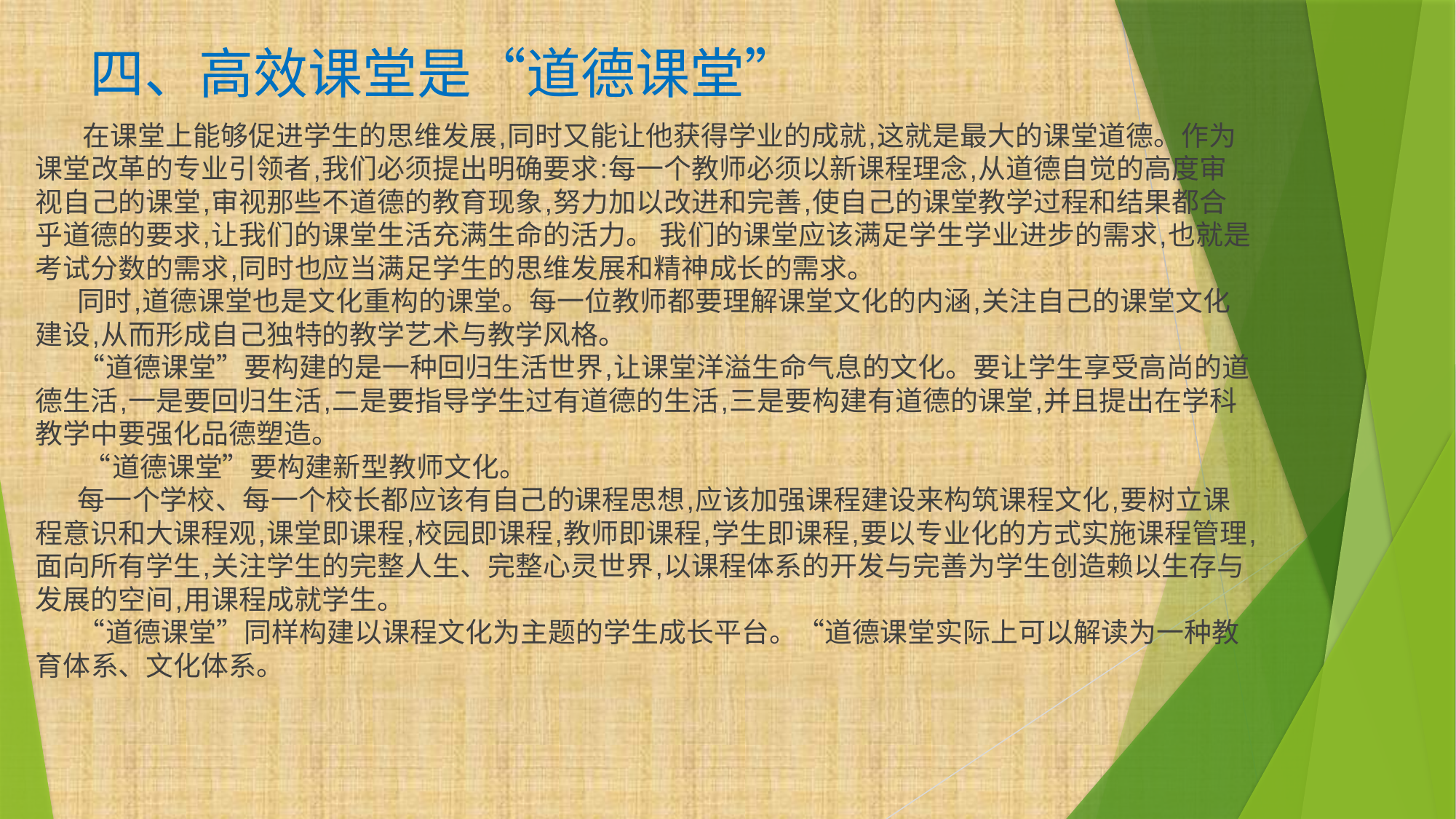

# 四、高效课堂是“道德课堂”
 在课堂上能够促进学生的思维发展,同时又能让他获得学业的成就,这就是最大的课堂道德。作为课堂改革的专业引领者,我们必须提出明确要求:每一个教师必须以新课程理念,从道德自觉的高度审视自己的课堂,审视那些不道德的教育现象,努力加以改进和完善,使自己的课堂教学过程和结果都合乎道德的要求,让我们的课堂生活充满生命的活力。 我们的课堂应该满足学生学业进步的需求,也就是考试分数的需求,同时也应当满足学生的思维发展和精神成长的需求。
同时,道德课堂也是文化重构的课堂。每一位教师都要理解课堂文化的内涵,关注自己的课堂文化建设,从而形成自己独特的教学艺术与教学风格。
“道德课堂”要构建的是一种回归生活世界,让课堂洋溢生命气息的文化。要让学生享受高尚的道德生活,一是要回归生活,二是要指导学生过有道德的生活,三是要构建有道德的课堂,并且提出在学科教学中要强化品德塑造。
 “道德课堂”要构建新型教师文化。
每一个学校、每一个校长都应该有自己的课程思想,应该加强课程建设来构筑课程文化,要树立课程意识和大课程观,课堂即课程,校园即课程,教师即课程,学生即课程,要以专业化的方式实施课程管理,面向所有学生,关注学生的完整人生、完整心灵世界,以课程体系的开发与完善为学生创造赖以生存与发展的空间,用课程成就学生。
“道德课堂”同样构建以课程文化为主题的学生成长平台。“道德课堂实际上可以解读为一种教育体系、文化体系。